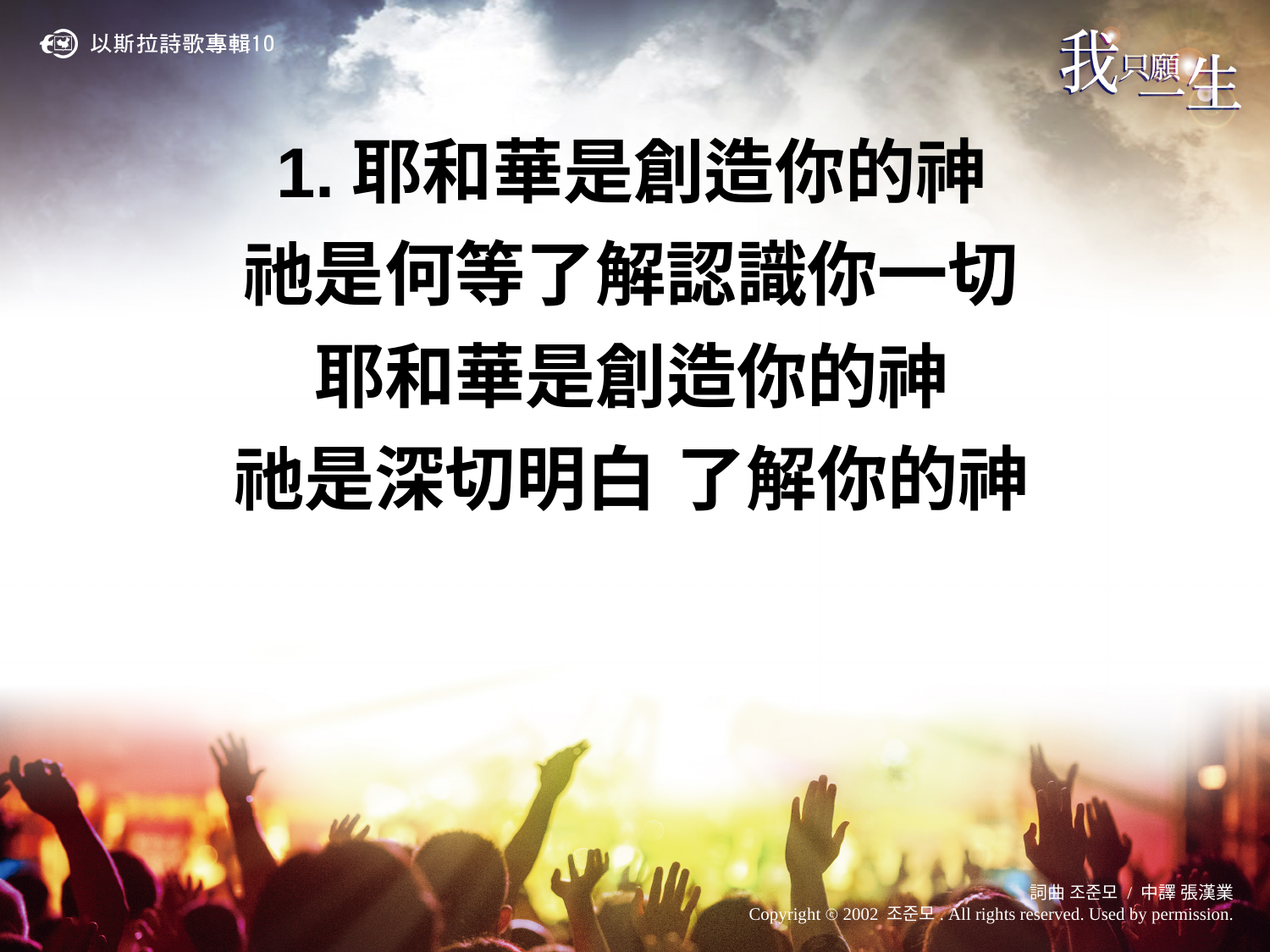

1.耶和華是創造你的神
祂是何等了解認識你一切
耶和華是創造你的神
祂是深切明白 了解你的神
詞曲 조준모 / 中譯 張漢業
Copyright ⓒ 2002 조준모. All rights reserved. Used by permission.